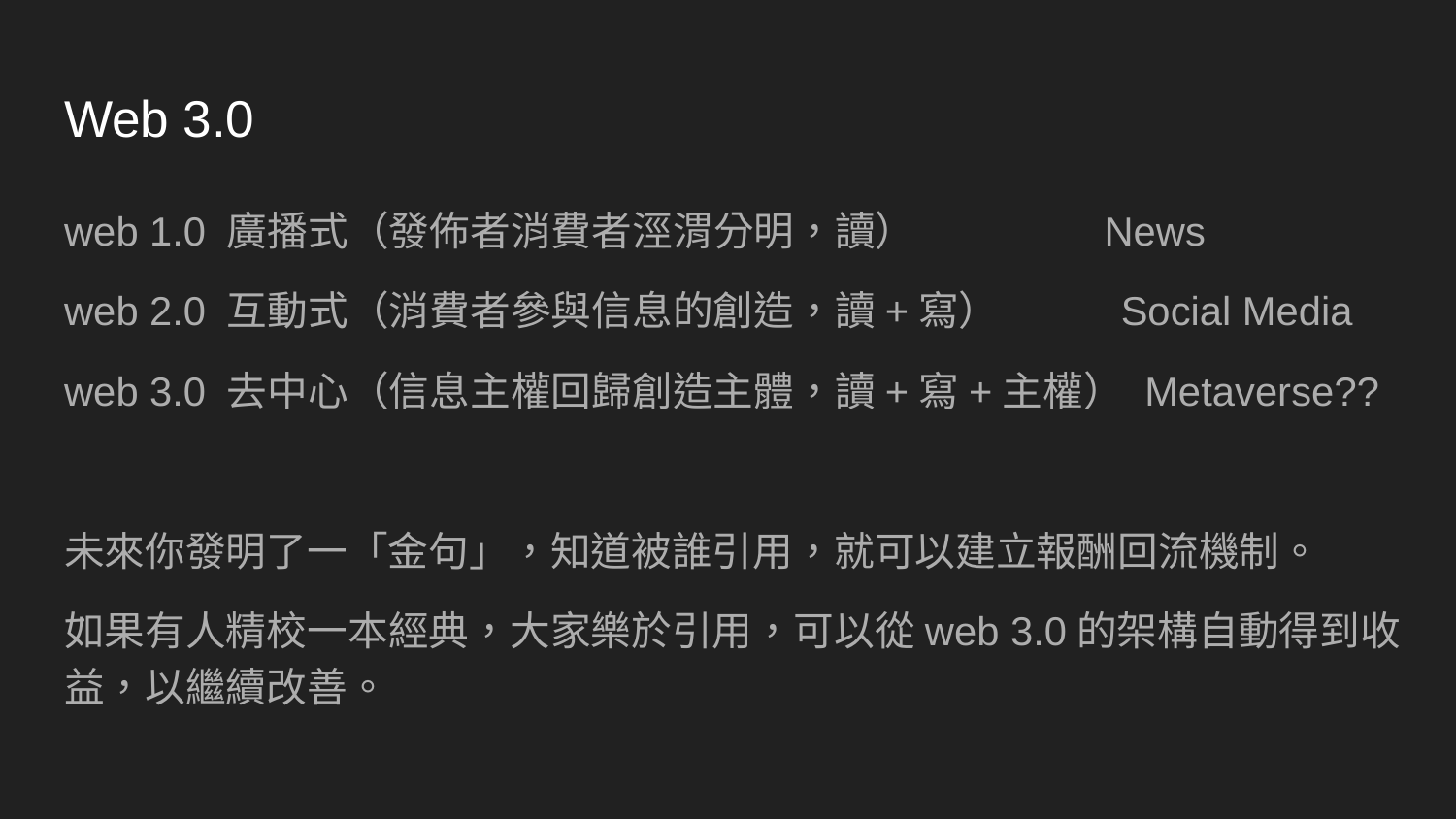

# Web 3.0

web 1.0 廣播式（發佈者消費者涇渭分明，讀）                News
web 2.0 互動式（消費者參與信息的創造，讀+寫）          Social Media
web 3.0 去中心（信息主權回歸創造主體，讀+寫+主權） Metaverse??

未來你發明了一「金句」，知道被誰引用，就可以建立報酬回流機制。
如果有人精校一本經典，大家樂於引用，可以從web 3.0的架構自動得到收益，以繼續改善。